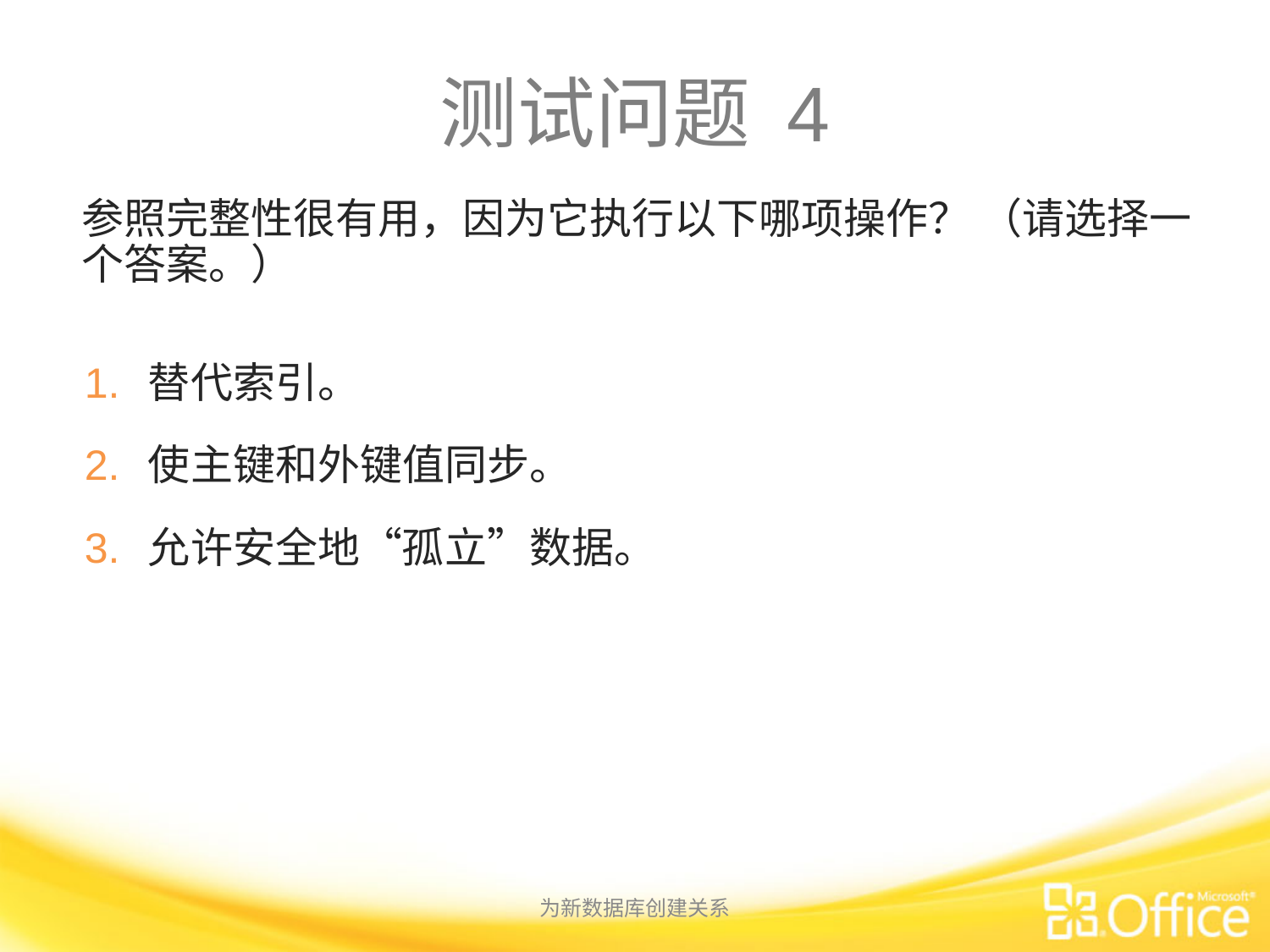

# 测试问题 4
参照完整性很有用，因为它执行以下哪项操作？ （请选择一个答案。）
替代索引。
使主键和外键值同步。
允许安全地“孤立”数据。
为新数据库创建关系